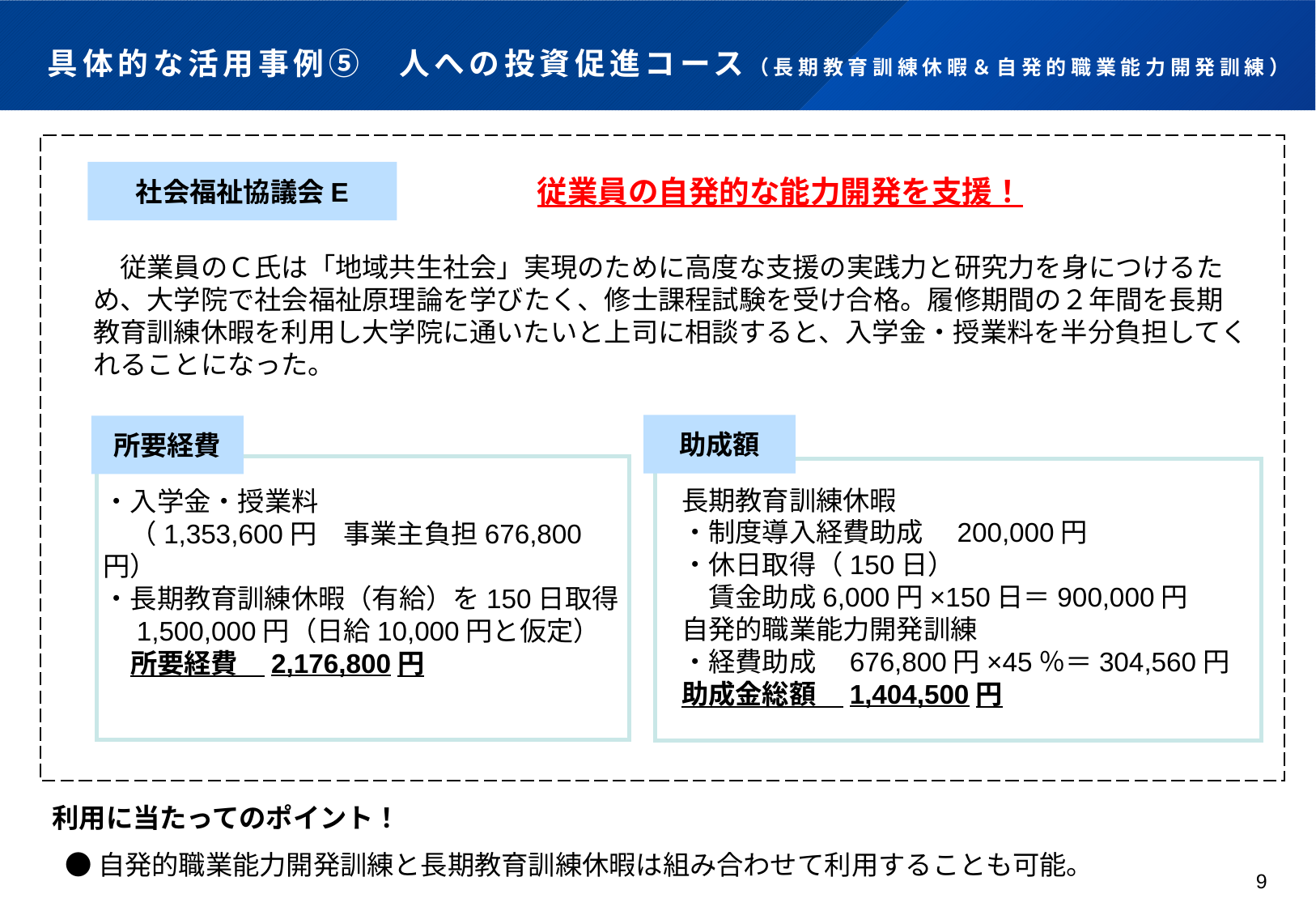

# 具体的な活用事例⑤　人への投資促進コース（長期教育訓練休暇＆自発的職業能力開発訓練）

社会福祉協議会E
従業員の自発的な能力開発を支援！
　従業員のＣ氏は「地域共生社会」実現のために高度な支援の実践力と研究力を身につけるため、大学院で社会福祉原理論を学びたく、修士課程試験を受け合格。履修期間の２年間を長期教育訓練休暇を利用し大学院に通いたいと上司に相談すると、入学金・授業料を半分負担してくれることになった。
助成額
所要経費

・入学金・授業料
　（1,353,600円　事業主負担676,800円）
・長期教育訓練休暇（有給）を150日取得
　1,500,000円（日給10,000円と仮定）
　所要経費　2,176,800円
長期教育訓練休暇
・制度導入経費助成　200,000円
・休日取得（150日）
　賃金助成6,000円×150日＝900,000円
自発的職業能力開発訓練
・経費助成　676,800円×45％＝304,560円
助成金総額　1,404,500円

利用に当たってのポイント！
●自発的職業能力開発訓練と長期教育訓練休暇は組み合わせて利用することも可能。
9